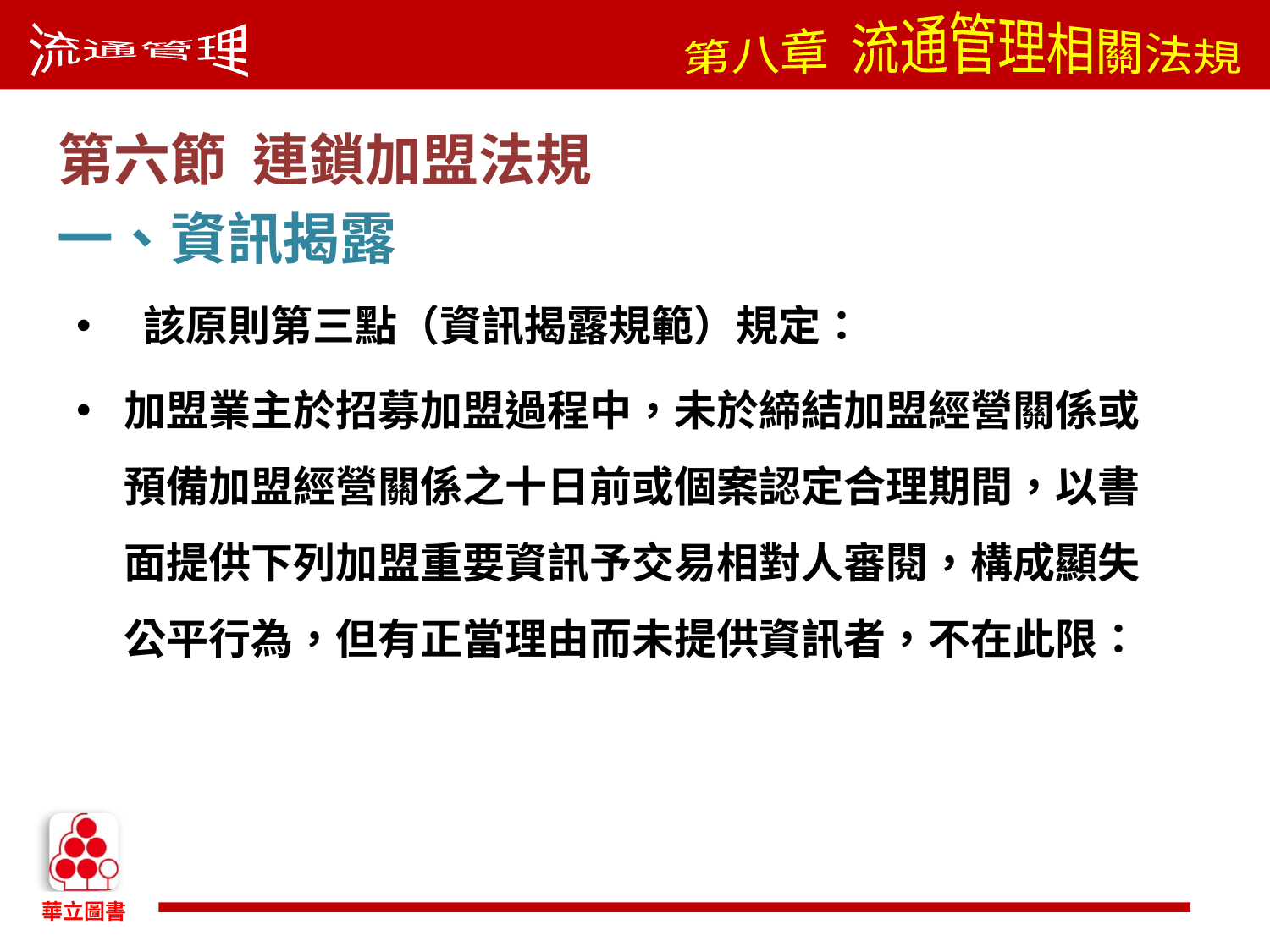

第六節  連鎖加盟法規
一、資訊揭露
 該原則第三點（資訊揭露規範）規定：
加盟業主於招募加盟過程中，未於締結加盟經營關係或預備加盟經營關係之十日前或個案認定合理期間，以書面提供下列加盟重要資訊予交易相對人審閱，構成顯失公平行為，但有正當理由而未提供資訊者，不在此限：